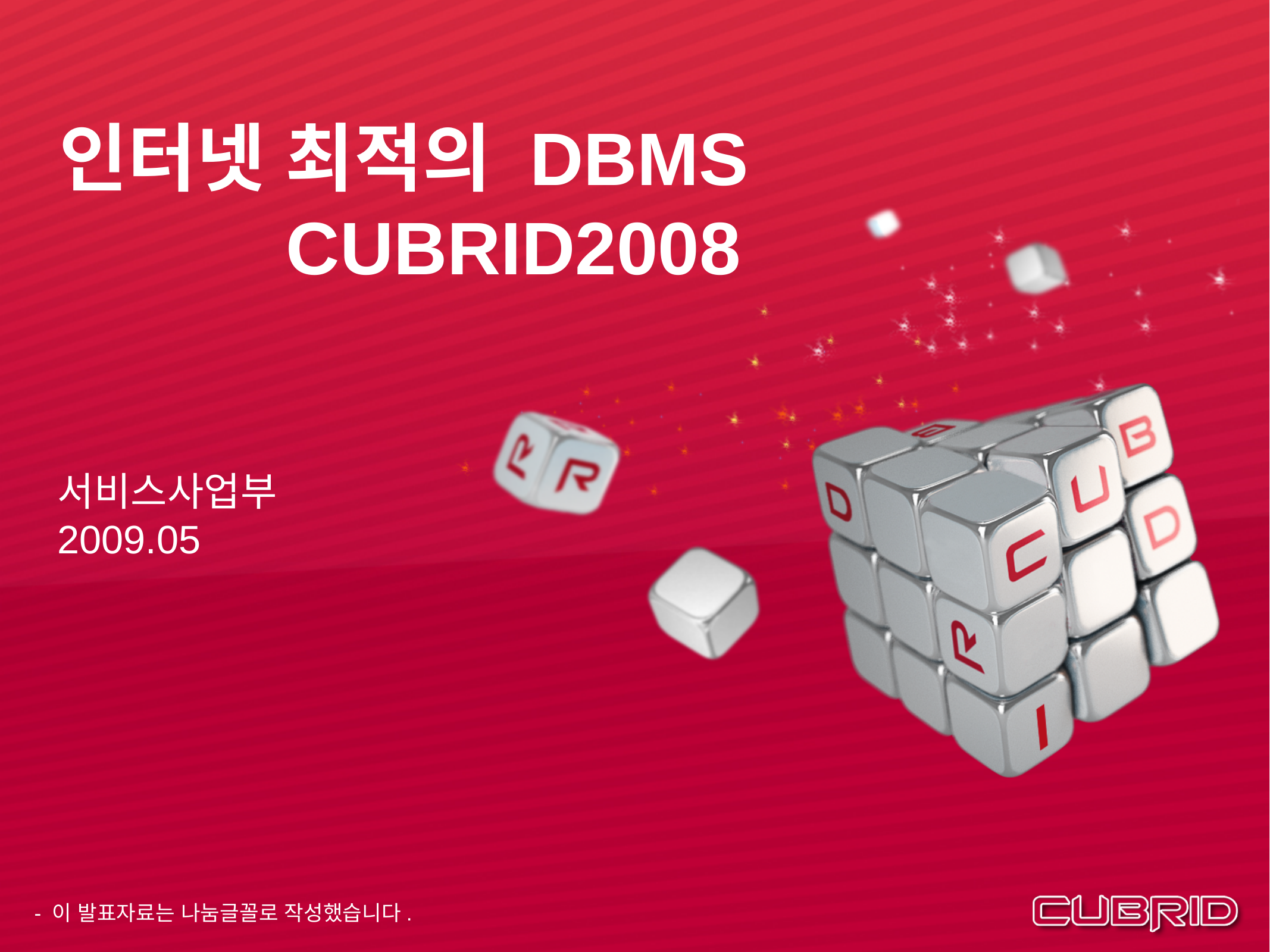

인터넷 최적의 DBMS
           CUBRID2008
서비스사업부 2009.05
- 이 발표자료는 나눔글꼴로 작성했습니다.